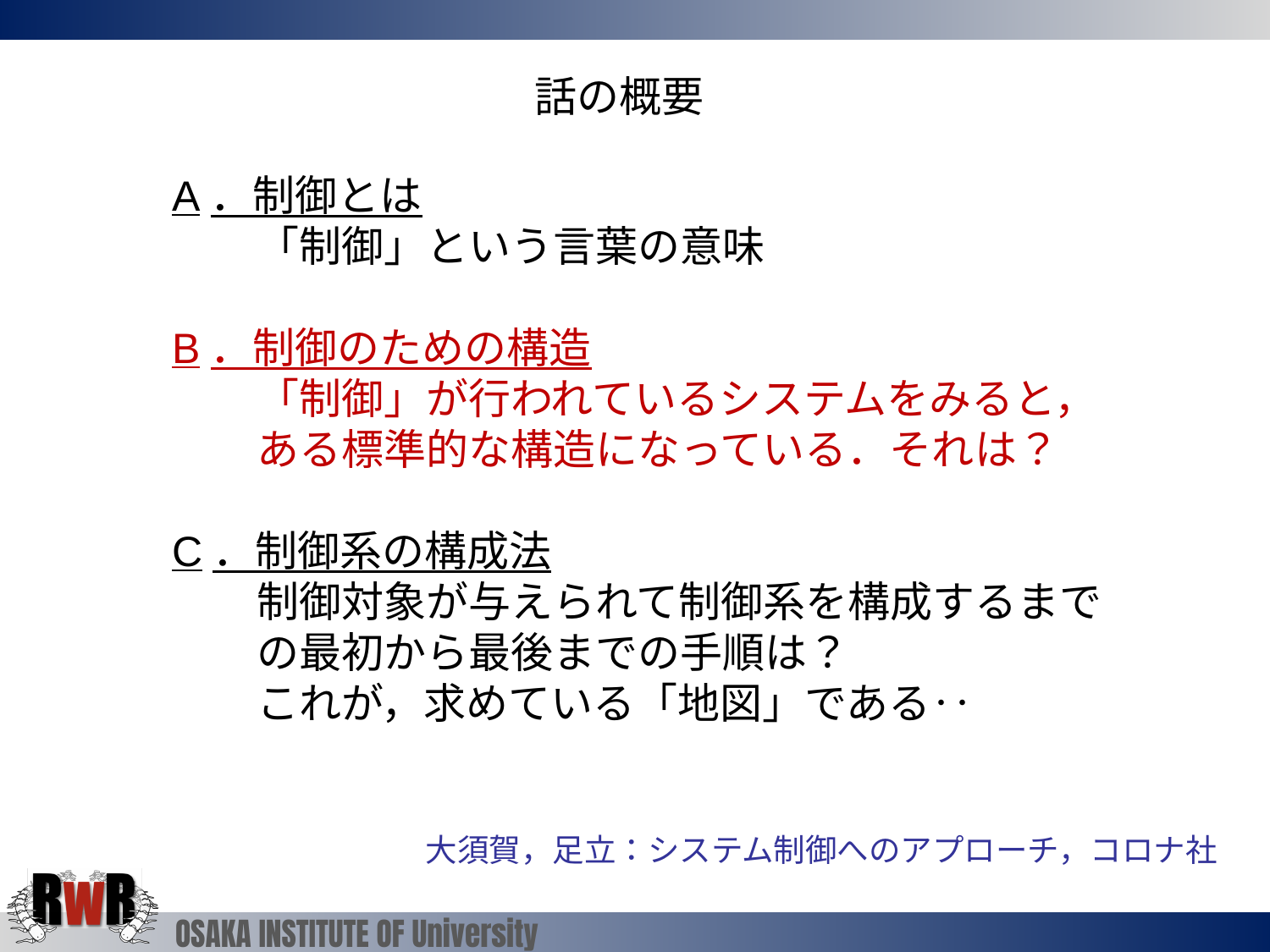

話の概要
A．制御とは
　　「制御」という言葉の意味

B．制御のための構造
　　「制御」が行われているシステムをみると，
　　ある標準的な構造になっている．それは？

C．制御系の構成法
　　制御対象が与えられて制御系を構成するまで
　　の最初から最後までの手順は？
　　これが，求めている「地図」である‥

大須賀，足立：システム制御へのアプローチ，コロナ社